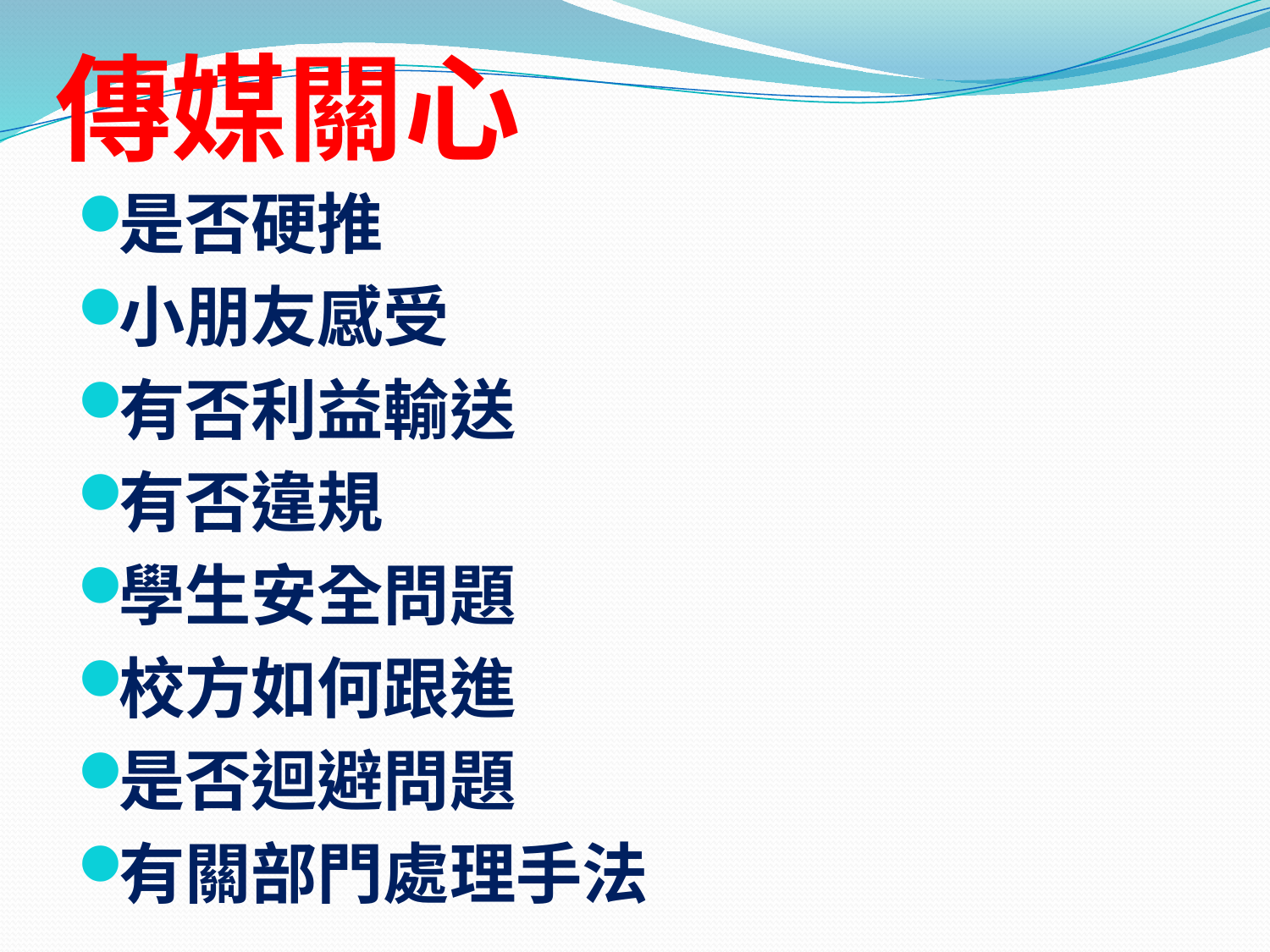

# 傳媒關心
是否硬推
小朋友感受
有否利益輸送
有否違規
學生安全問題
校方如何跟進
是否迴避問題
有關部門處理手法